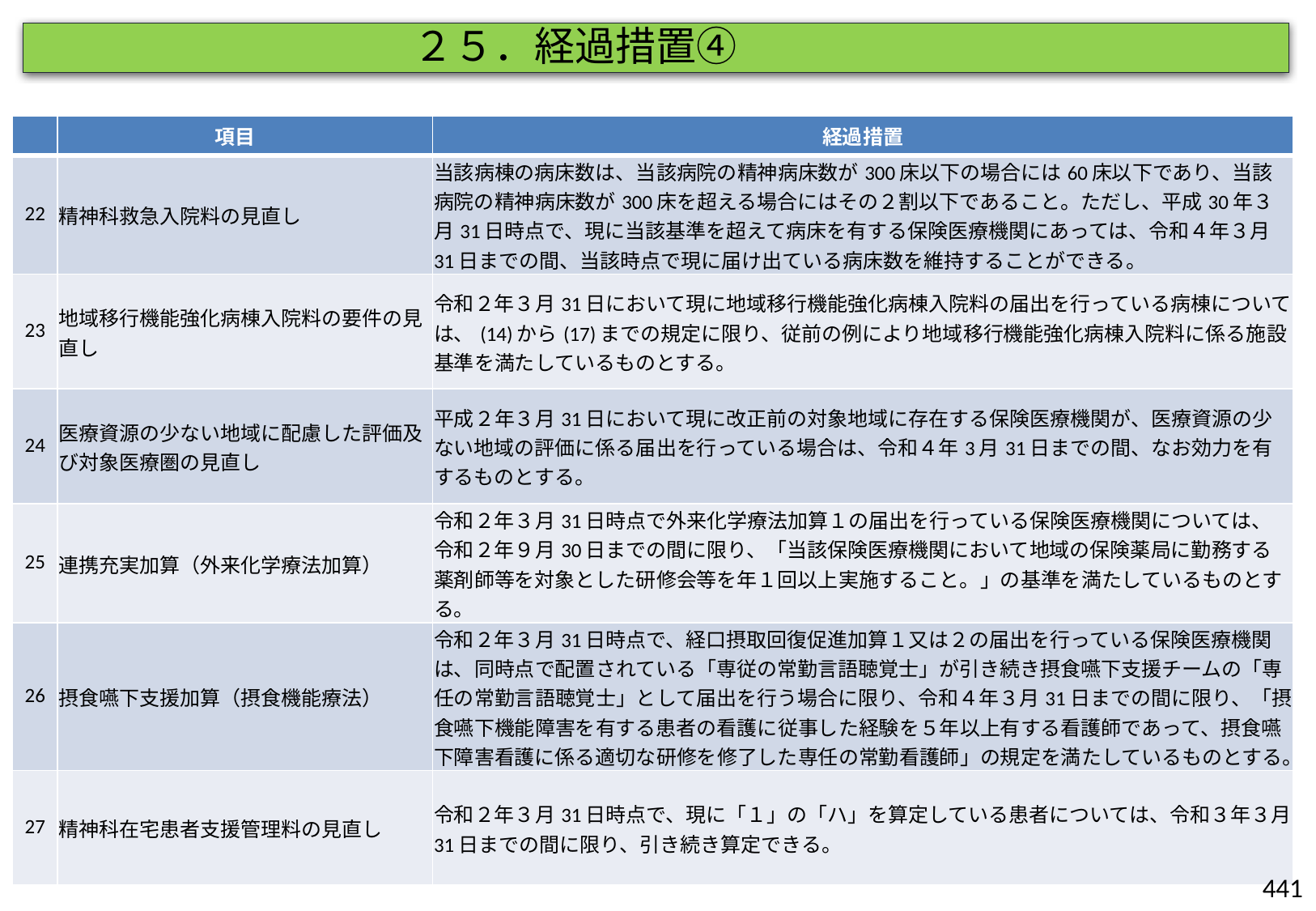

２５．経過措置④
|  | 項目 | 経過措置 |
| --- | --- | --- |
| 22 | 精神科救急入院料の見直し | 当該病棟の病床数は、当該病院の精神病床数が300床以下の場合には60床以下であり、当該病院の精神病床数が300床を超える場合にはその２割以下であること。ただし、平成30年３月31日時点で、現に当該基準を超えて病床を有する保険医療機関にあっては、令和４年３月31日までの間、当該時点で現に届け出ている病床数を維持することができる。 |
| 23 | 地域移行機能強化病棟入院料の要件の見直し | 令和２年３月31日において現に地域移行機能強化病棟入院料の届出を行っている病棟については、(14)から(17)までの規定に限り、従前の例により地域移行機能強化病棟入院料に係る施設基準を満たしているものとする。 |
| 24 | 医療資源の少ない地域に配慮した評価及び対象医療圏の見直し | 平成２年３月31日において現に改正前の対象地域に存在する保険医療機関が、医療資源の少ない地域の評価に係る届出を行っている場合は、令和４年3月31日までの間、なお効力を有するものとする。 |
| 25 | 連携充実加算（外来化学療法加算） | 令和２年３月31日時点で外来化学療法加算１の届出を行っている保険医療機関については、令和２年９月30日までの間に限り、「当該保険医療機関において地域の保険薬局に勤務する薬剤師等を対象とした研修会等を年１回以上実施すること。」の基準を満たしているものとする。 |
| 26 | 摂食嚥下支援加算（摂食機能療法） | 令和２年３月31日時点で、経口摂取回復促進加算１又は２の届出を行っている保険医療機関は、同時点で配置されている「専従の常勤言語聴覚士」が引き続き摂食嚥下支援チームの「専任の常勤言語聴覚士」として届出を行う場合に限り、令和４年３月31日までの間に限り、「摂食嚥下機能障害を有する患者の看護に従事した経験を５年以上有する看護師であって、摂食嚥下障害看護に係る適切な研修を修了した専任の常勤看護師」の規定を満たしているものとする。 |
| 27 | 精神科在宅患者支援管理料の見直し | 令和２年３月31日時点で、現に「１」の「ハ」を算定している患者については、令和３年３月31日までの間に限り、引き続き算定できる。 |
441